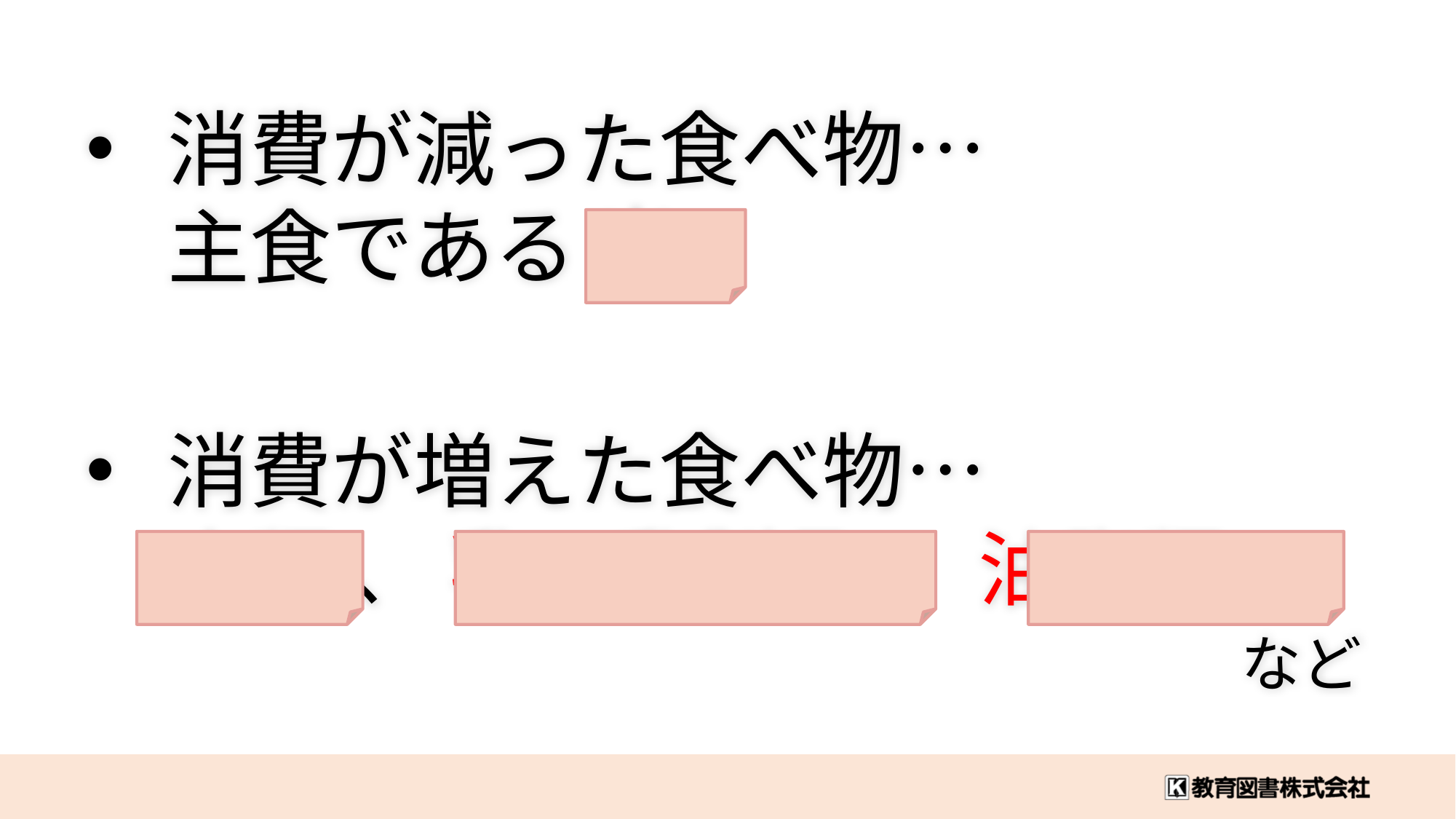

消費が減った食べ物…
　主食である 米

消費が増えた食べ物…
　肉類 、 乳・乳製品 、 油脂類
など